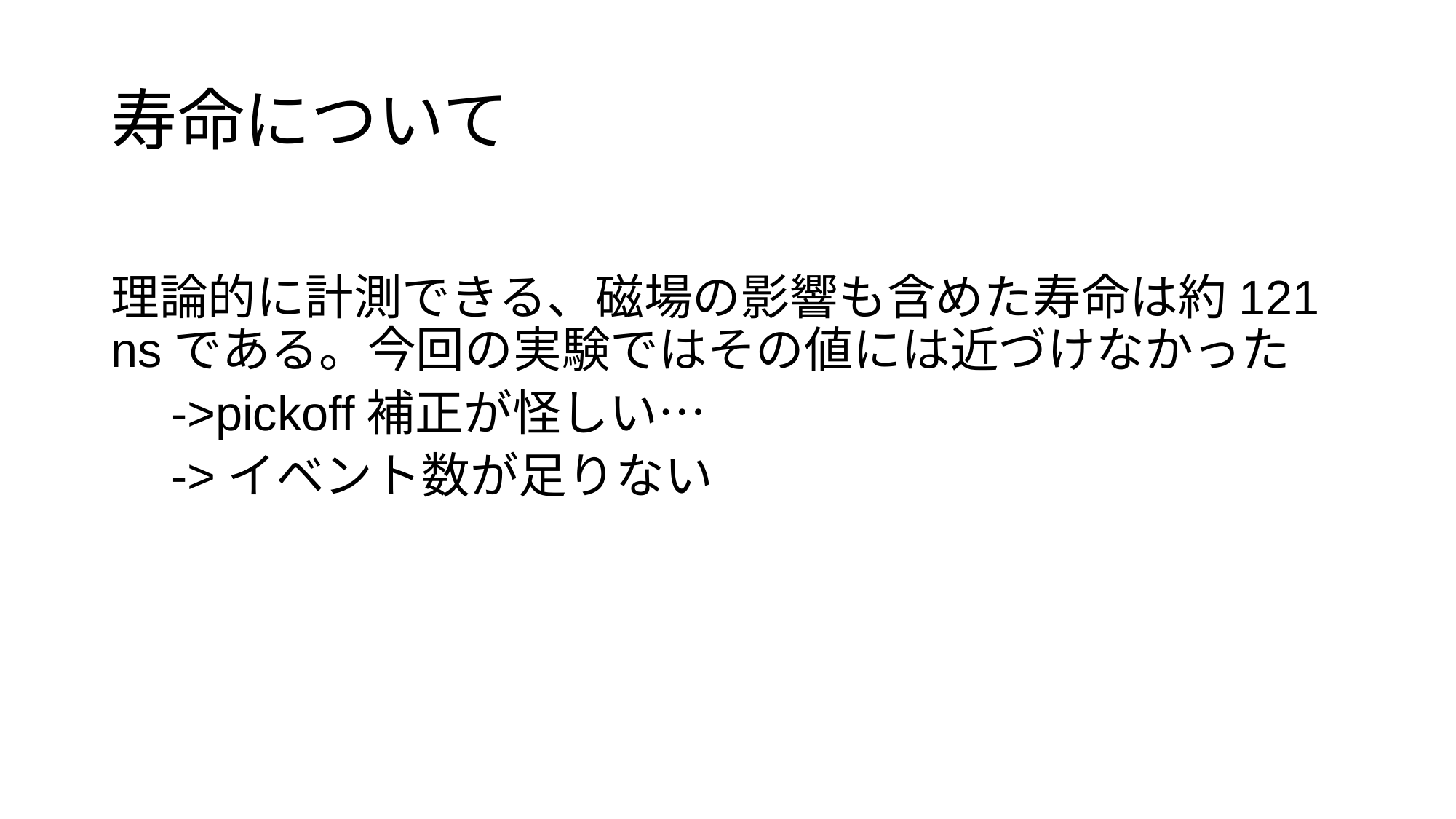

# 寿命について
理論的に計測できる、磁場の影響も含めた寿命は約121 nsである。今回の実験ではその値には近づけなかった
　->pickoff補正が怪しい…
　->イベント数が足りない